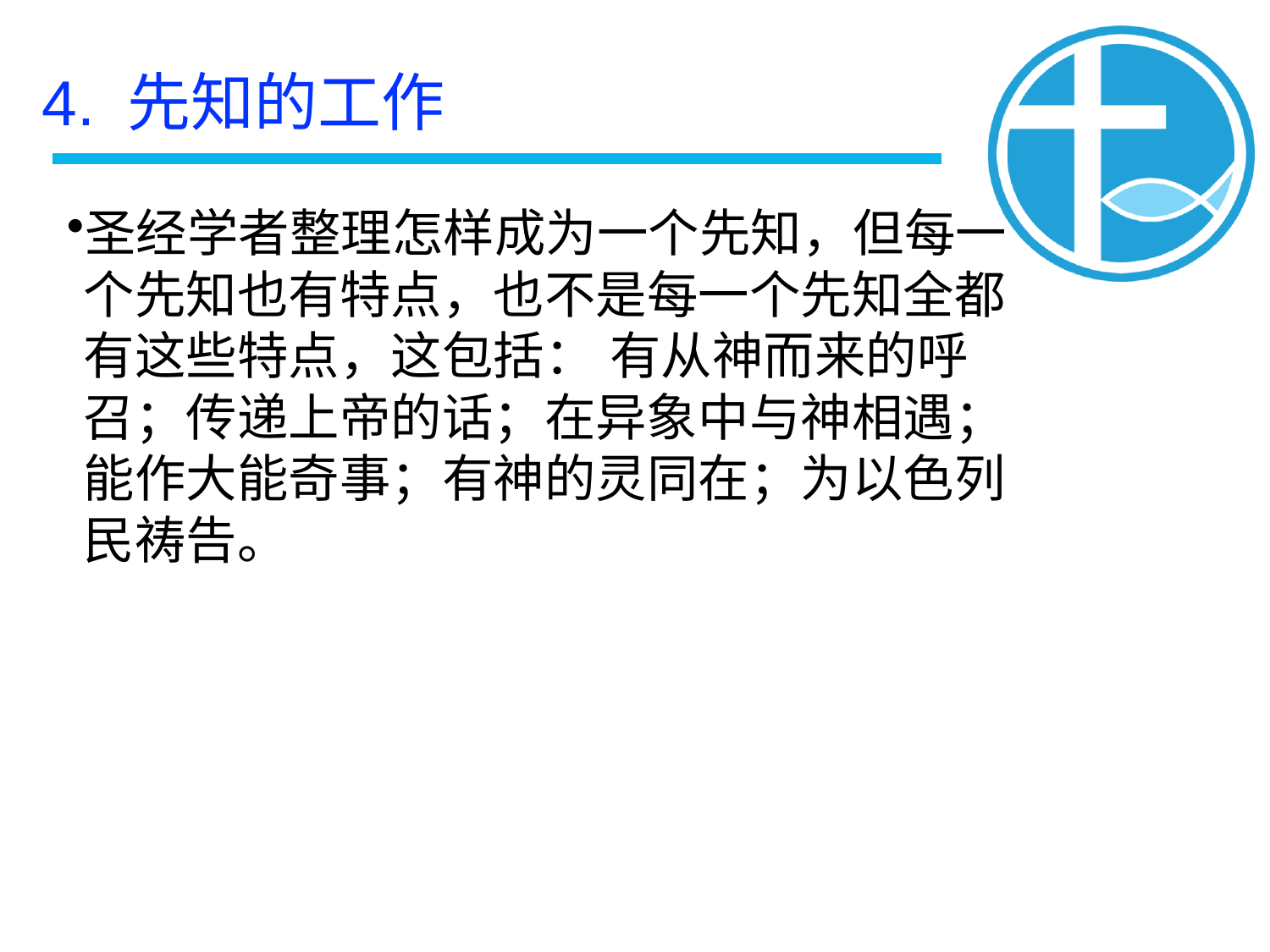

4. 先知的工作
圣经学者整理怎样成为一个先知，但每一个先知也有特点，也不是每一个先知全都有这些特点，这包括： 有从神而来的呼召；传递上帝的话；在异象中与神相遇；能作大能奇事；有神的灵同在；为以色列民祷告。